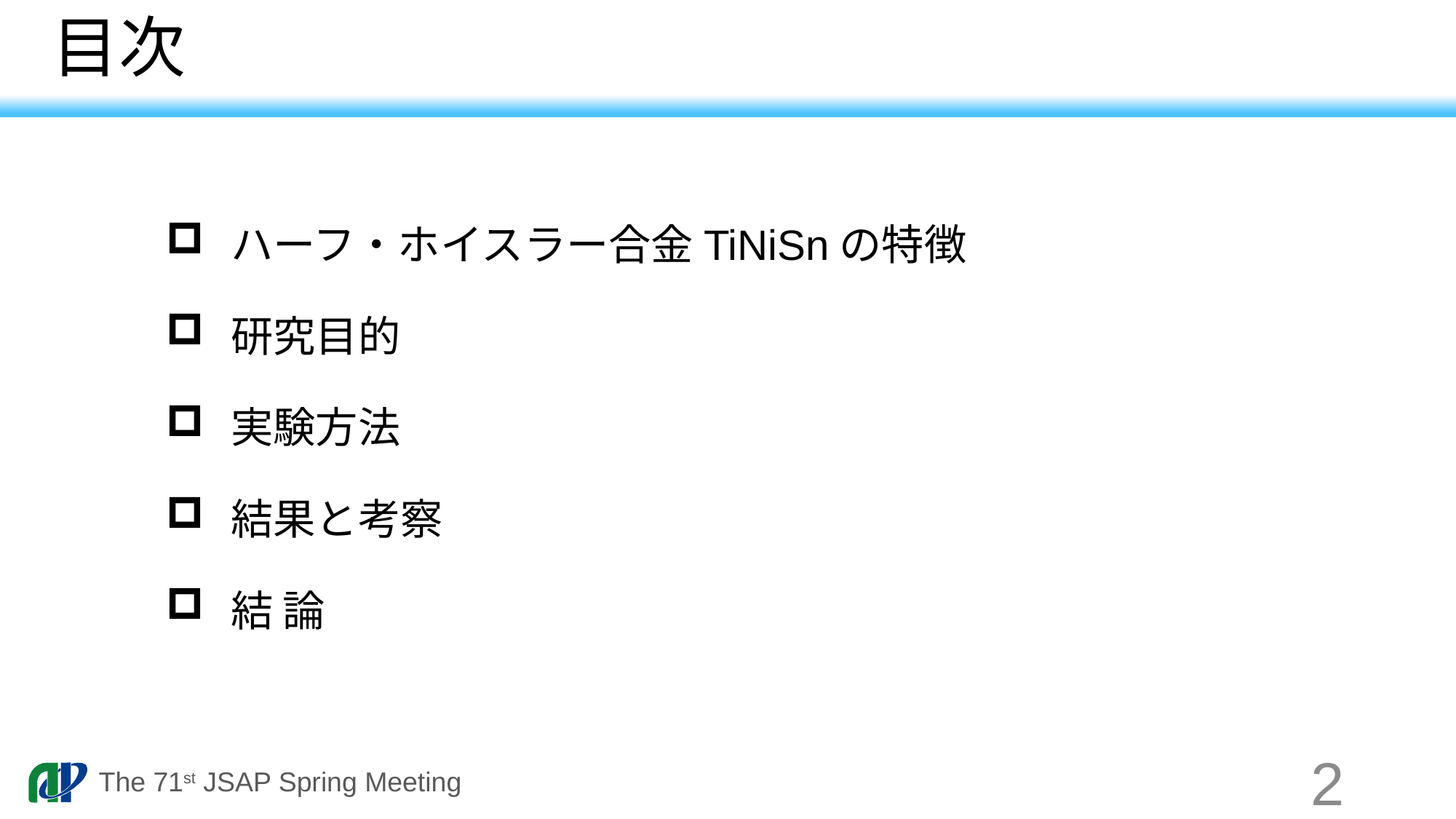

# 目次
ハーフ・ホイスラー合金TiNiSnの特徴
研究目的
実験方法
結果と考察
結 論
2